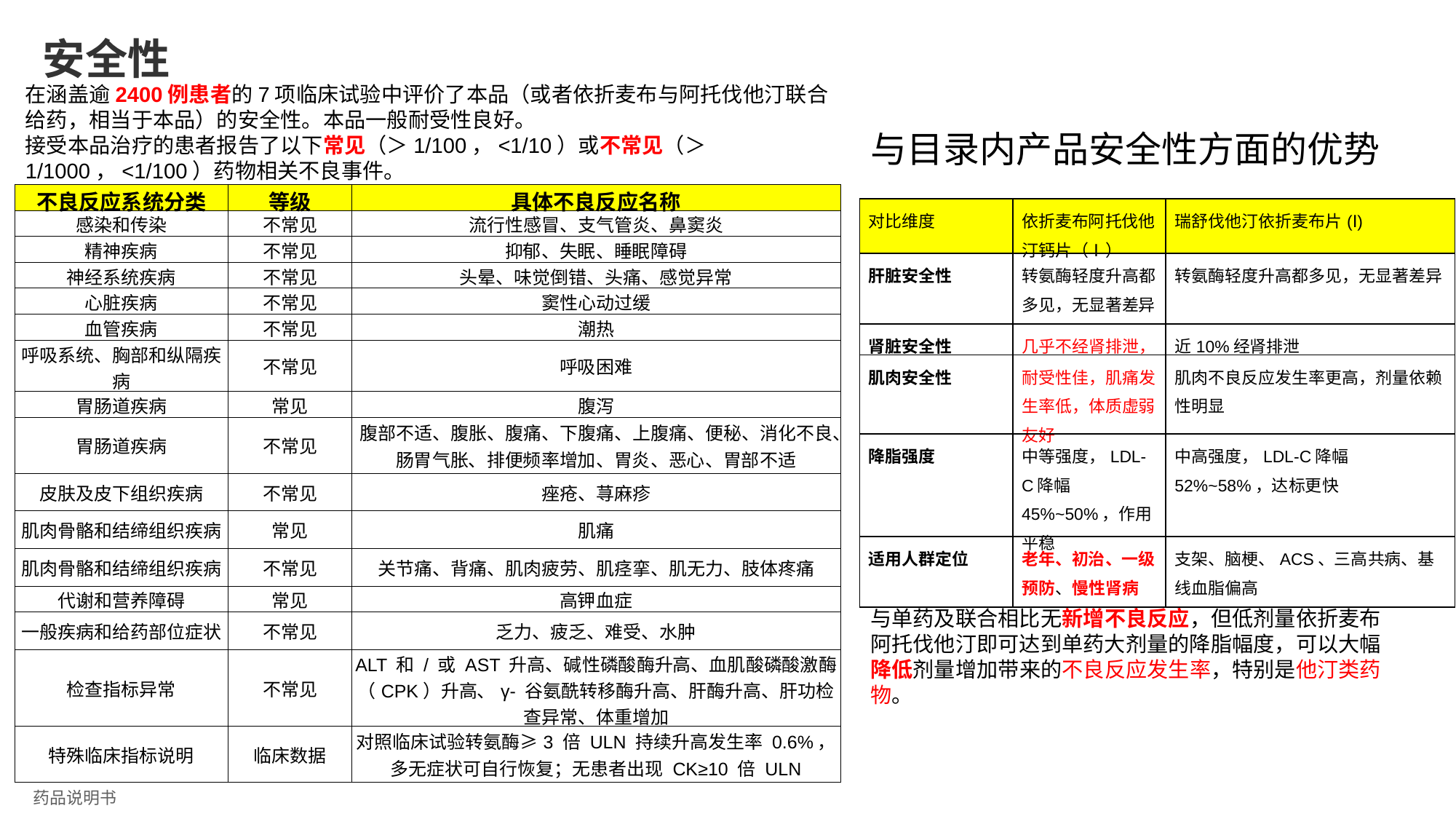

安全性
在涵盖逾2400例患者的7项临床试验中评价了本品（或者依折麦布与阿托伐他汀联合给药，相当于本品）的安全性。本品一般耐受性良好。
接受本品治疗的患者报告了以下常见（＞1/100，<1/10）或不常见（＞1/1000，<1/100）药物相关不良事件。
与目录内产品安全性方面的优势
| 不良反应系统分类 | 等级 | 具体不良反应名称 |
| --- | --- | --- |
| 感染和传染 | 不常见 | 流行性感冒、支气管炎、鼻窦炎 |
| 精神疾病 | 不常见 | 抑郁、失眠、睡眠障碍 |
| 神经系统疾病 | 不常见 | 头晕、味觉倒错、头痛、感觉异常 |
| 心脏疾病 | 不常见 | 窦性心动过缓 |
| 血管疾病 | 不常见 | 潮热 |
| 呼吸系统、胸部和纵隔疾病 | 不常见 | 呼吸困难 |
| 胃肠道疾病 | 常见 | 腹泻 |
| 胃肠道疾病 | 不常见 | 腹部不适、腹胀、腹痛、下腹痛、上腹痛、便秘、消化不良、肠胃气胀、排便频率增加、胃炎、恶心、胃部不适 |
| 皮肤及皮下组织疾病 | 不常见 | 痤疮、荨麻疹 |
| 肌肉骨骼和结缔组织疾病 | 常见 | 肌痛 |
| 肌肉骨骼和结缔组织疾病 | 不常见 | 关节痛、背痛、肌肉疲劳、肌痉挛、肌无力、肢体疼痛 |
| 代谢和营养障碍 | 常见 | 高钾血症 |
| 一般疾病和给药部位症状 | 不常见 | 乏力、疲乏、难受、水肿 |
| 检查指标异常 | 不常见 | ALT 和 / 或 AST 升高、碱性磷酸酶升高、血肌酸磷酸激酶（CPK）升高、γ- 谷氨酰转移酶升高、肝酶升高、肝功检查异常、体重增加 |
| 特殊临床指标说明 | 临床数据 | 对照临床试验转氨酶≥3 倍 ULN 持续升高发生率 0.6%，多无症状可自行恢复；无患者出现 CK≥10 倍 ULN |
| 对比维度 | 依折麦布阿托伐他汀钙片（Ⅰ） | 瑞舒伐他汀依折麦布片(Ⅰ) |
| --- | --- | --- |
| 肝脏安全性 | 转氨酶轻度升高都多见，无显著差异 | 转氨酶轻度升高都多见，无显著差异 |
| 肾脏安全性 | 几乎不经肾排泄， | 近10%经肾排泄 |
| 肌肉安全性 | 耐受性佳，肌痛发生率低，体质虚弱友好 | 肌肉不良反应发生率更高，剂量依赖性明显 |
| 降脂强度 | 中等强度，LDL-C降幅45%~50%，作用平稳 | 中高强度，LDL-C降幅52%~58%，达标更快 |
| 适用人群定位 | 老年、初治、一级预防、慢性肾病 | 支架、脑梗、ACS、三高共病、基线血脂偏高 |
与单药及联合相比无新增不良反应，但低剂量依折麦布阿托伐他汀即可达到单药大剂量的降脂幅度，可以大幅降低剂量增加带来的不良反应发生率，特别是他汀类药物。
药品说明书